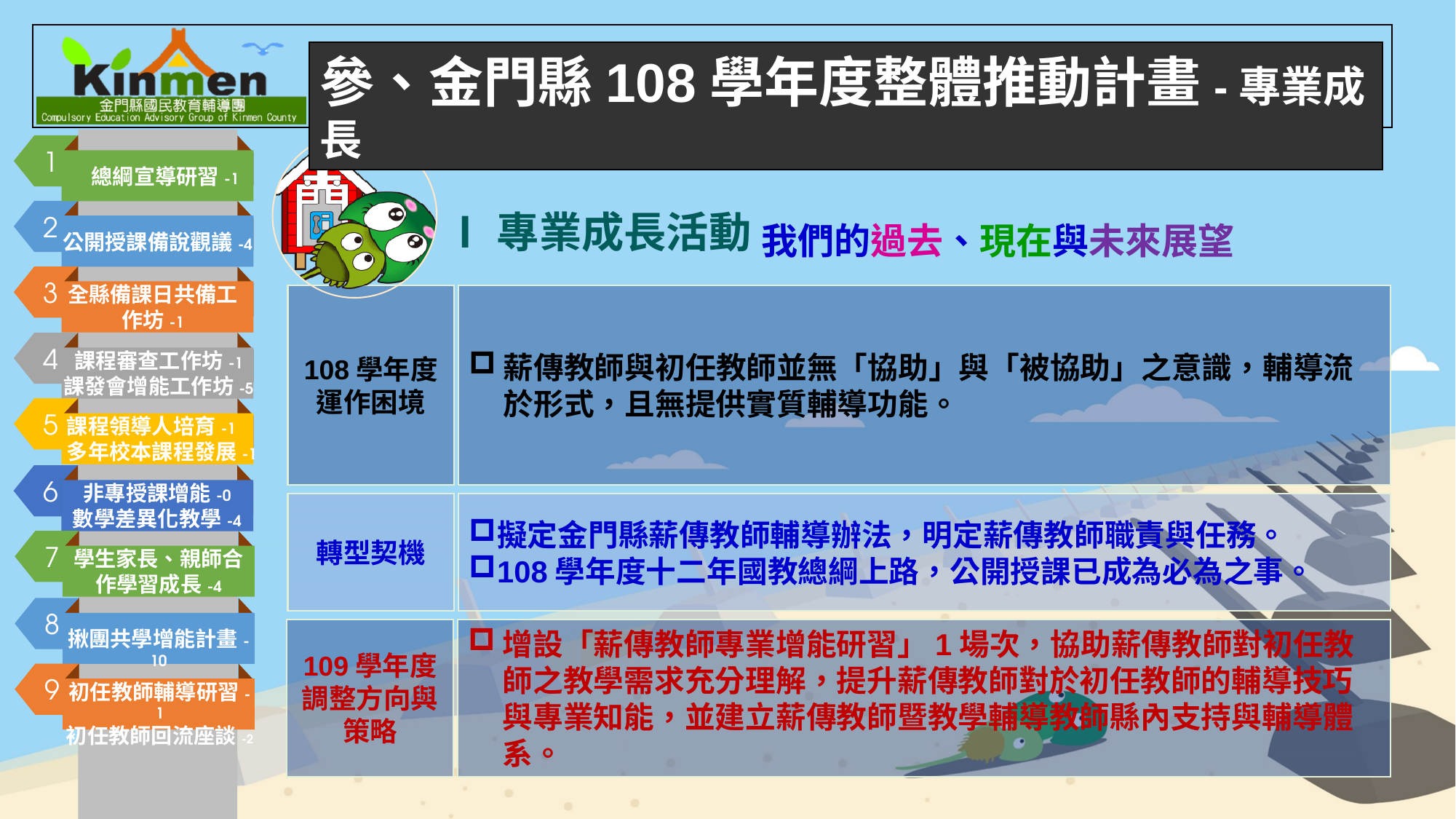

參、金門縣108學年度整體推動計畫-專業成長

1

總綱宣導研習-1
我們的過去、現在與未來展望
Ⅰ專業成長活動
2

公開授課備說觀議-4
3
全縣備課日共備工作坊-1

108學年度運作困境
薪傳教師與初任教師並無「協助」與「被協助」之意識，輔導流於形式，且無提供實質輔導功能。
4
課程審查工作坊-1
課發會增能工作坊-5

5
課程領導人培育-1
多年校本課程發展-1

6
非專授課增能-0
數學差異化教學-4

轉型契機
擬定金門縣薪傳教師輔導辦法，明定薪傳教師職責與任務。
108學年度十二年國教總綱上路，公開授課已成為必為之事。
7
學生家長、親師合作學習成長-4

8

揪團共學增能計畫-10
109學年度調整方向與策略
增設「薪傳教師專業增能研習」1場次，協助薪傳教師對初任教師之教學需求充分理解，提升薪傳教師對於初任教師的輔導技巧與專業知能，並建立薪傳教師暨教學輔導教師縣內支持與輔導體系。
9
初任教師輔導研習-1
初任教師回流座談-2